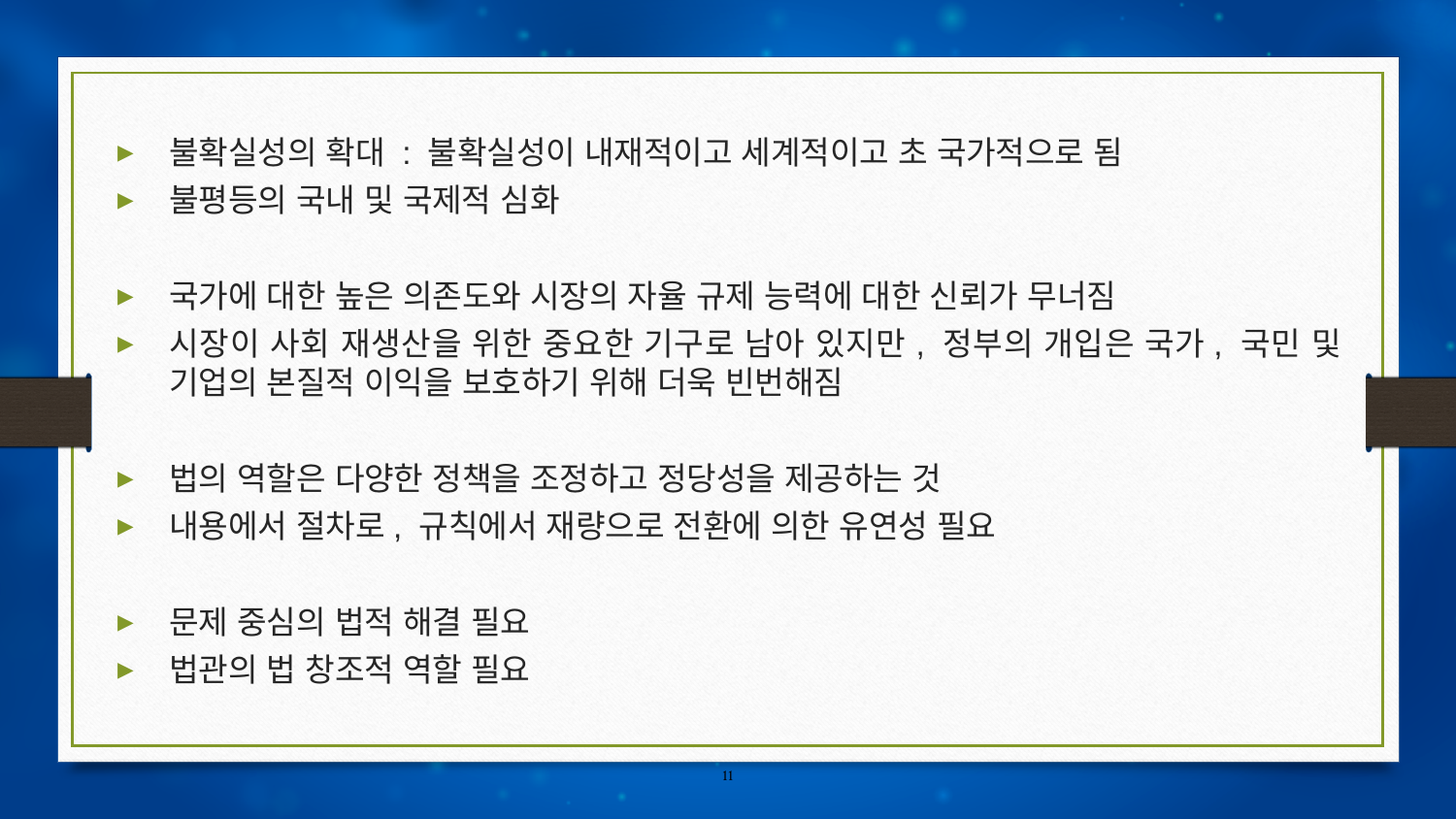

불확실성의 확대 : 불확실성이 내재적이고 세계적이고 초 국가적으로 됨
불평등의 국내 및 국제적 심화

국가에 대한 높은 의존도와 시장의 자율 규제 능력에 대한 신뢰가 무너짐
시장이 사회 재생산을 위한 중요한 기구로 남아 있지만, 정부의 개입은 국가, 국민 및 기업의 본질적 이익을 보호하기 위해 더욱 빈번해짐

법의 역할은 다양한 정책을 조정하고 정당성을 제공하는 것
내용에서 절차로, 규칙에서 재량으로 전환에 의한 유연성 필요

문제 중심의 법적 해결 필요
법관의 법 창조적 역할 필요
11